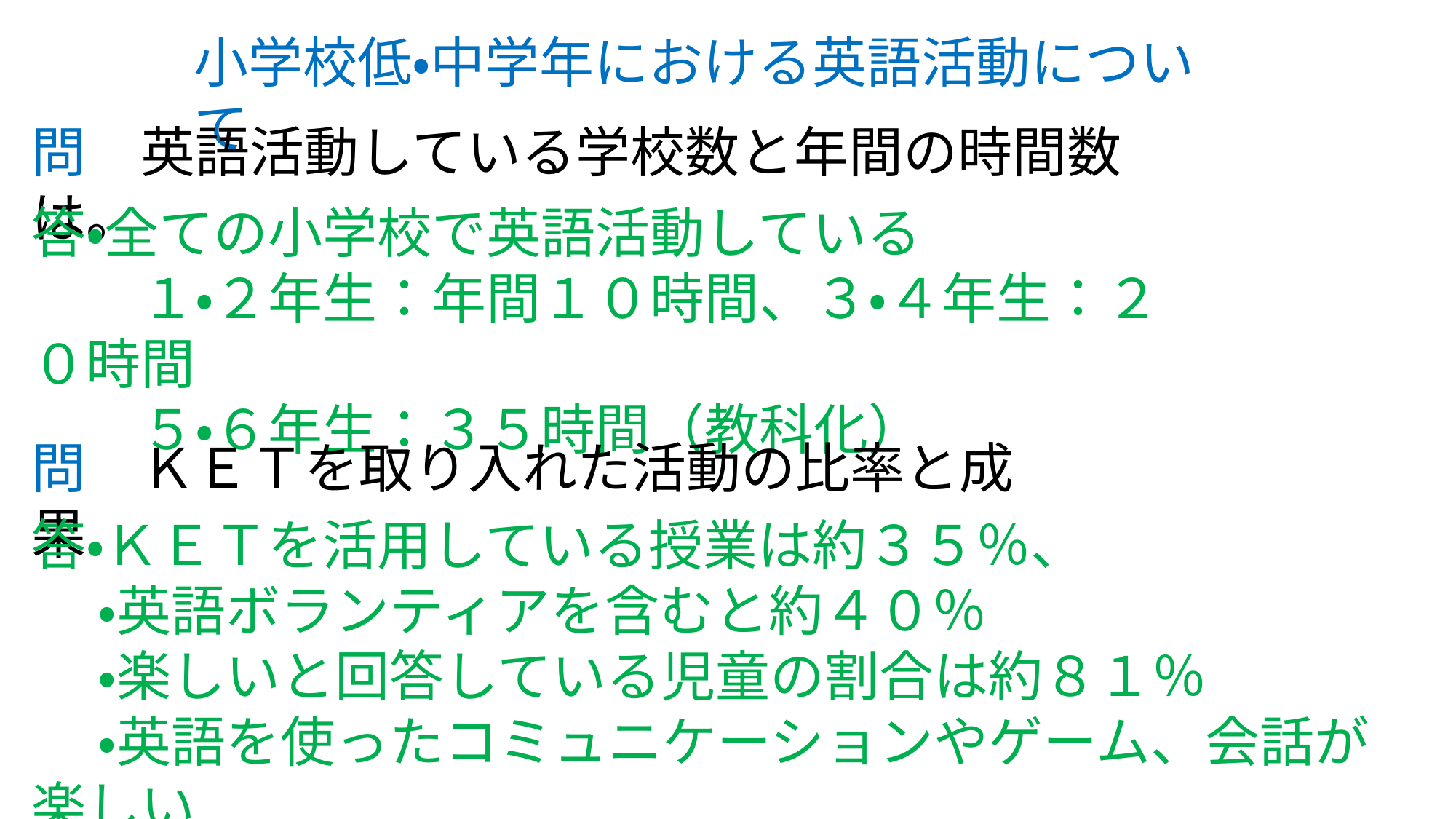

小学校低・中学年における英語活動について
問　英語活動している学校数と年間の時間数は。
答・全ての小学校で英語活動している
　　１・２年生：年間１０時間、３・４年生：２０時間
　　５・６年生：３５時間（教科化）
問　ＫＥＴを取り入れた活動の比率と成果
答・ＫＥＴを活用している授業は約３５％、
　 ・英語ボランティアを含むと約４０％
　 ・楽しいと回答している児童の割合は約８１％
　 ・英語を使ったコミュニケーションやゲーム、会話が楽しい